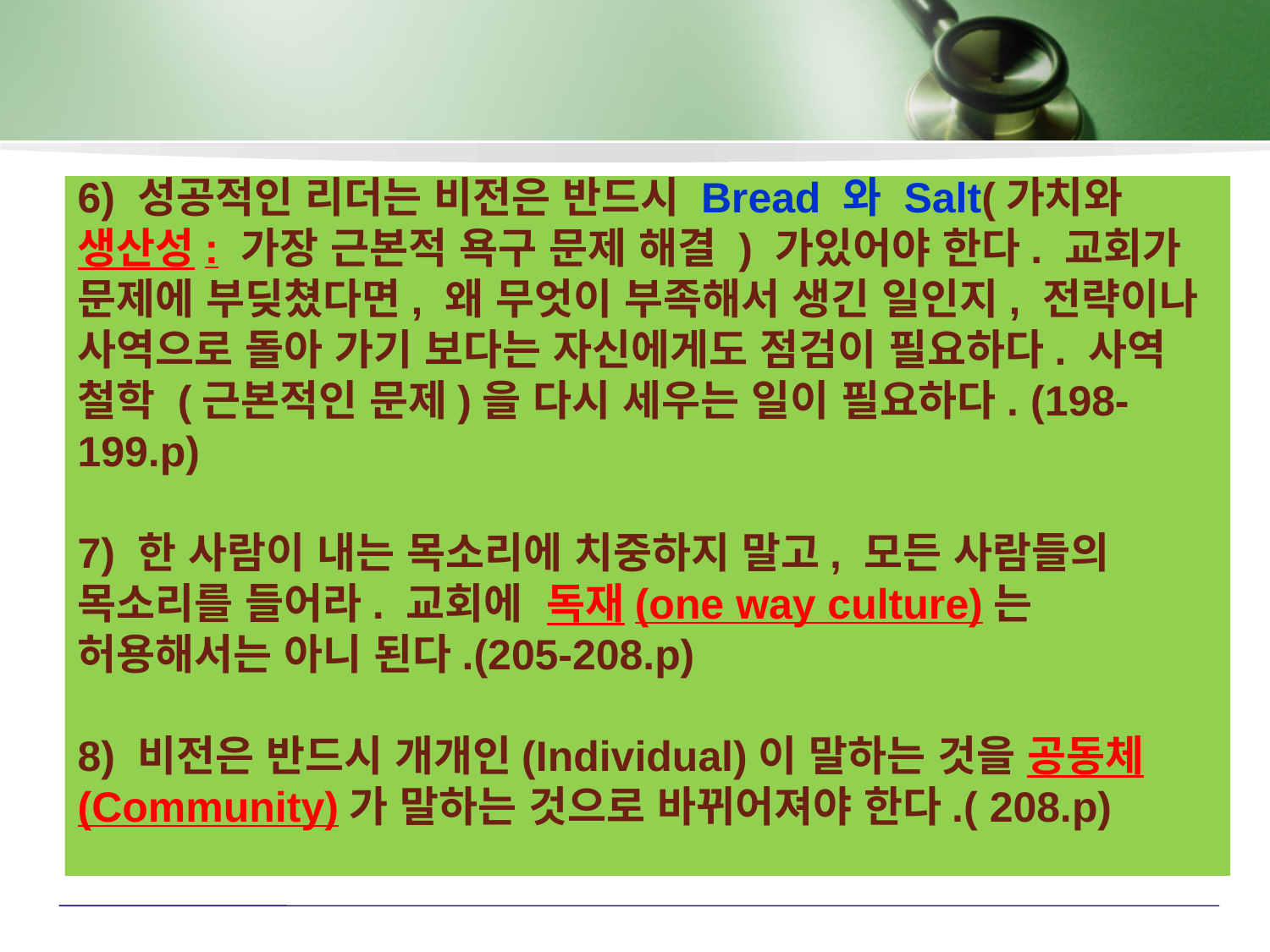

6) 성공적인 리더는 비전은 반드시 Bread 와 Salt(가치와 생산성: 가장 근본적 욕구 문제 해결 ) 가있어야 한다. 교회가 문제에 부딪쳤다면, 왜 무엇이 부족해서 생긴 일인지, 전략이나 사역으로 돌아 가기 보다는 자신에게도 점검이 필요하다. 사역 철학 (근본적인 문제)을 다시 세우는 일이 필요하다. (198-199.p)
7) 한 사람이 내는 목소리에 치중하지 말고, 모든 사람들의 목소리를 들어라. 교회에  독재(one way culture)는 허용해서는 아니 된다.(205-208.p)
8) 비전은 반드시 개개인(Individual)이 말하는 것을 공동체(Community)가 말하는 것으로 바뀌어져야 한다.( 208.p)